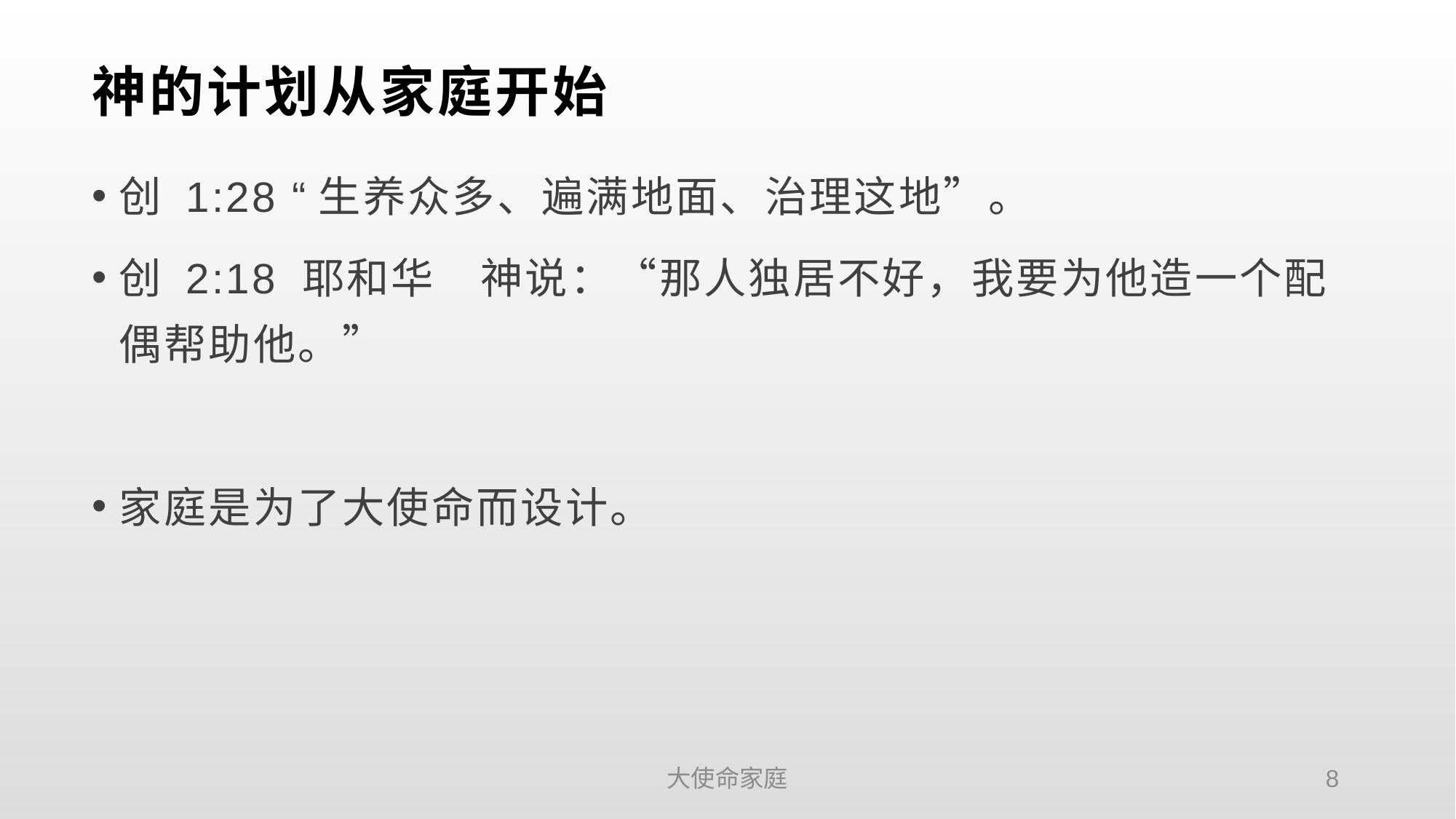

# 神的计划从家庭开始
创 1:28 “生养众多、遍满地面、治理这地”。
创 2:18 耶和华　神说：“那人独居不好，我要为他造一个配偶帮助他。”

家庭是为了大使命而设计。

大使命家庭
8